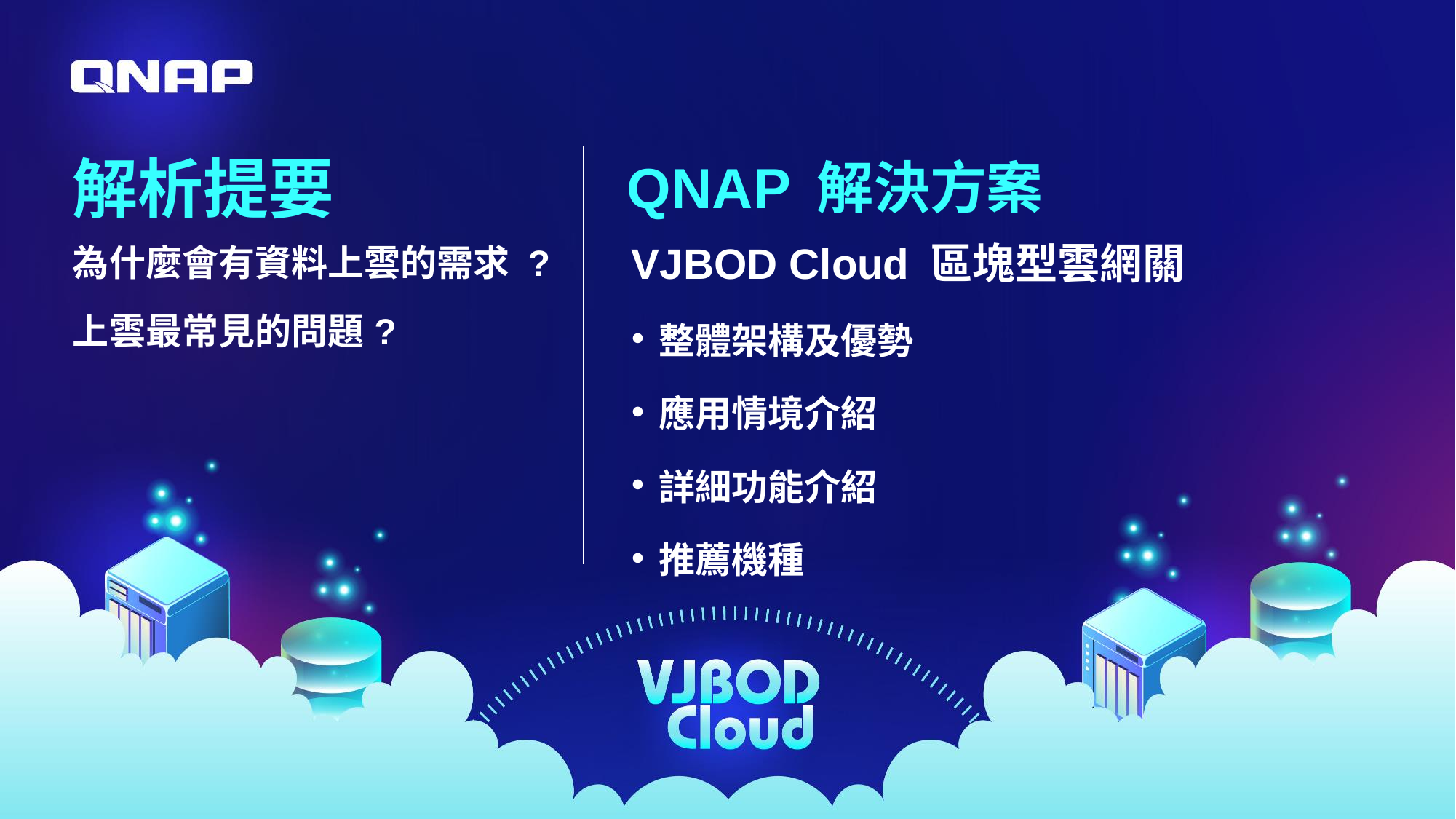

QNAP 解決方案
# 解析提要
VJBOD Cloud 區塊型雲網關
整體架構及優勢
應用情境介紹
詳細功能介紹
推薦機種
為什麼會有資料上雲的需求 ?
上雲最常見的問題?